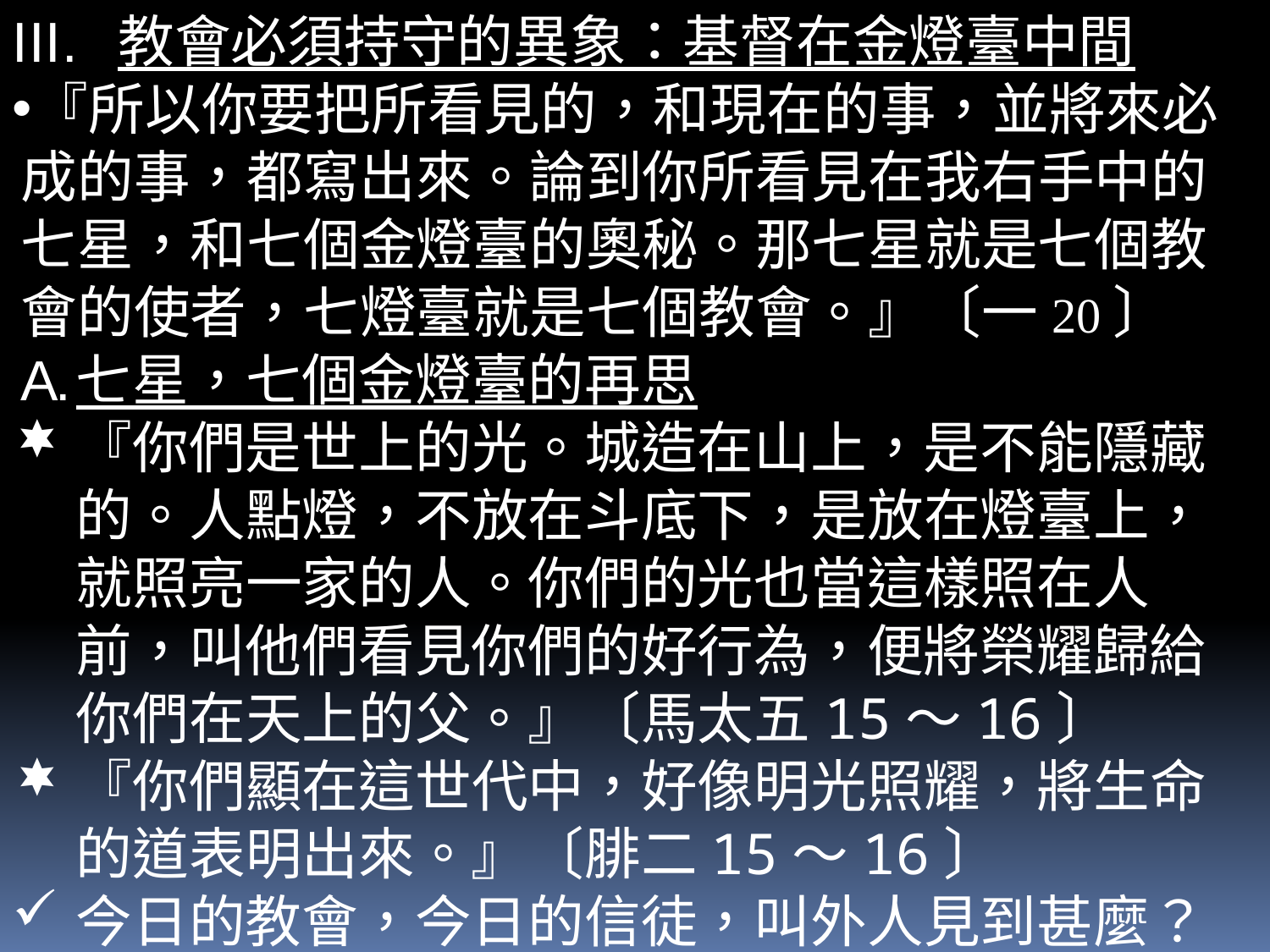

教會必須持守的異象：基督在金燈臺中間
『所以你要把所看見的，和現在的事，並將來必成的事，都寫出來。論到你所看見在我右手中的七星，和七個金燈臺的奧秘。那七星就是七個教會的使者，七燈臺就是七個教會。』〔一20〕
七星，七個金燈臺的再思
『你們是世上的光。城造在山上，是不能隱藏的。人點燈，不放在斗底下，是放在燈臺上，就照亮一家的人。你們的光也當這樣照在人前，叫他們看見你們的好行為，便將榮耀歸給你們在天上的父。』〔馬太五15～16〕
『你們顯在這世代中，好像明光照耀，將生命的道表明出來。』〔腓二15～16〕
今日的教會，今日的信徒，叫外人見到甚麼？